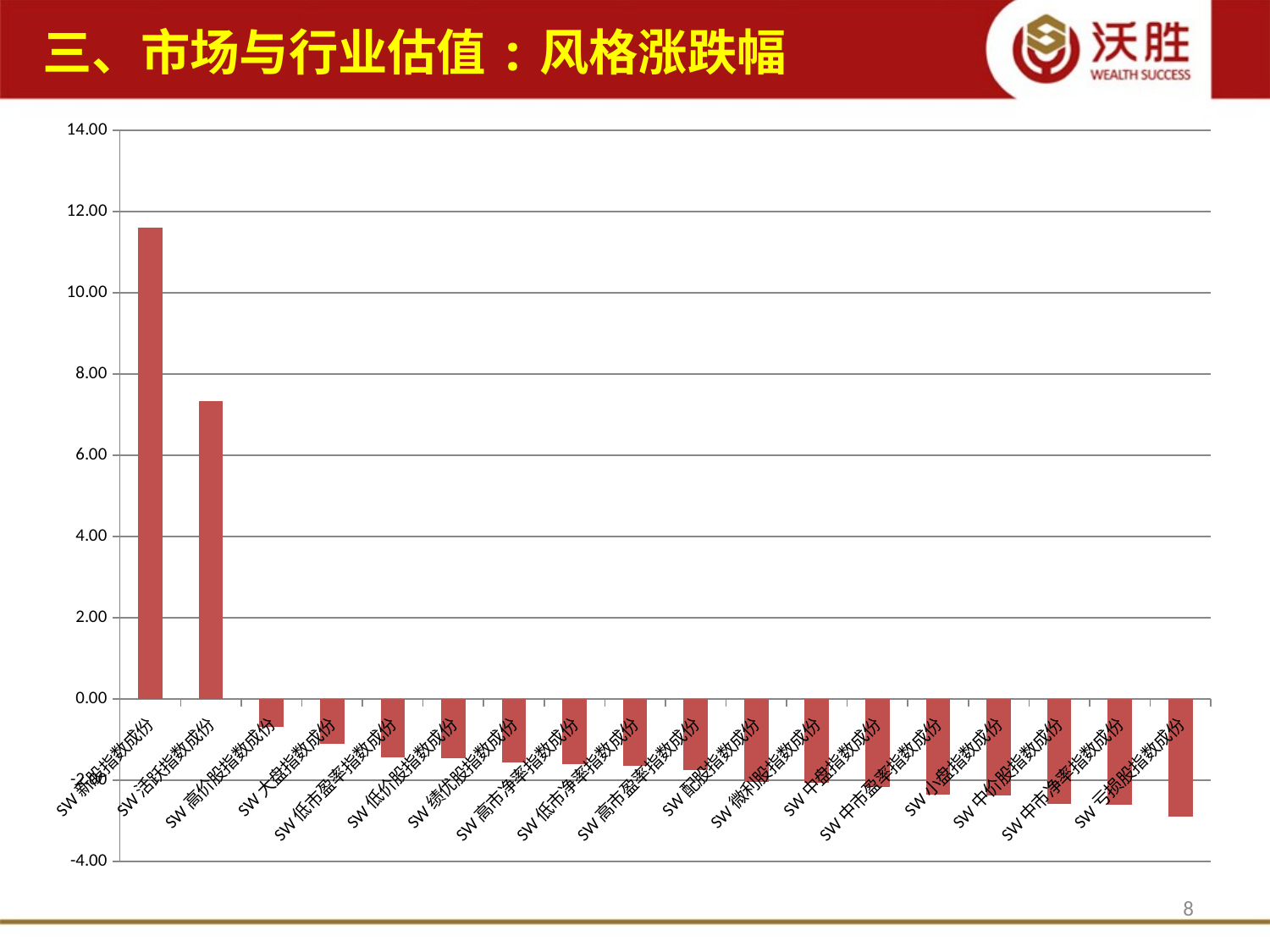

三、市场与行业估值:风格涨跌幅

### Chart

| Category |  |
|---|---|
| SW新股指数成份 | 11.61 |
| SW活跃指数成份 | 7.33 |
| SW高价股指数成份 | -0.69 |
| SW大盘指数成份 | -1.1 |
| SW低市盈率指数成份 | -1.44 |
| SW低价股指数成份 | -1.45 |
| SW绩优股指数成份 | -1.56 |
| SW高市净率指数成份 | -1.6 |
| SW低市净率指数成份 | -1.65 |
| SW高市盈率指数成份 | -1.75 |
| SW配股指数成份 | -2.03 |
| SW微利股指数成份 | -2.07 |
| SW中盘指数成份 | -2.16 |
| SW中市盈率指数成份 | -2.35 |
| SW小盘指数成份 | -2.37 |
| SW中价股指数成份 | -2.58 |
| SW中市净率指数成份 | -2.6 |
| SW亏损股指数成份 | -2.9 |
8